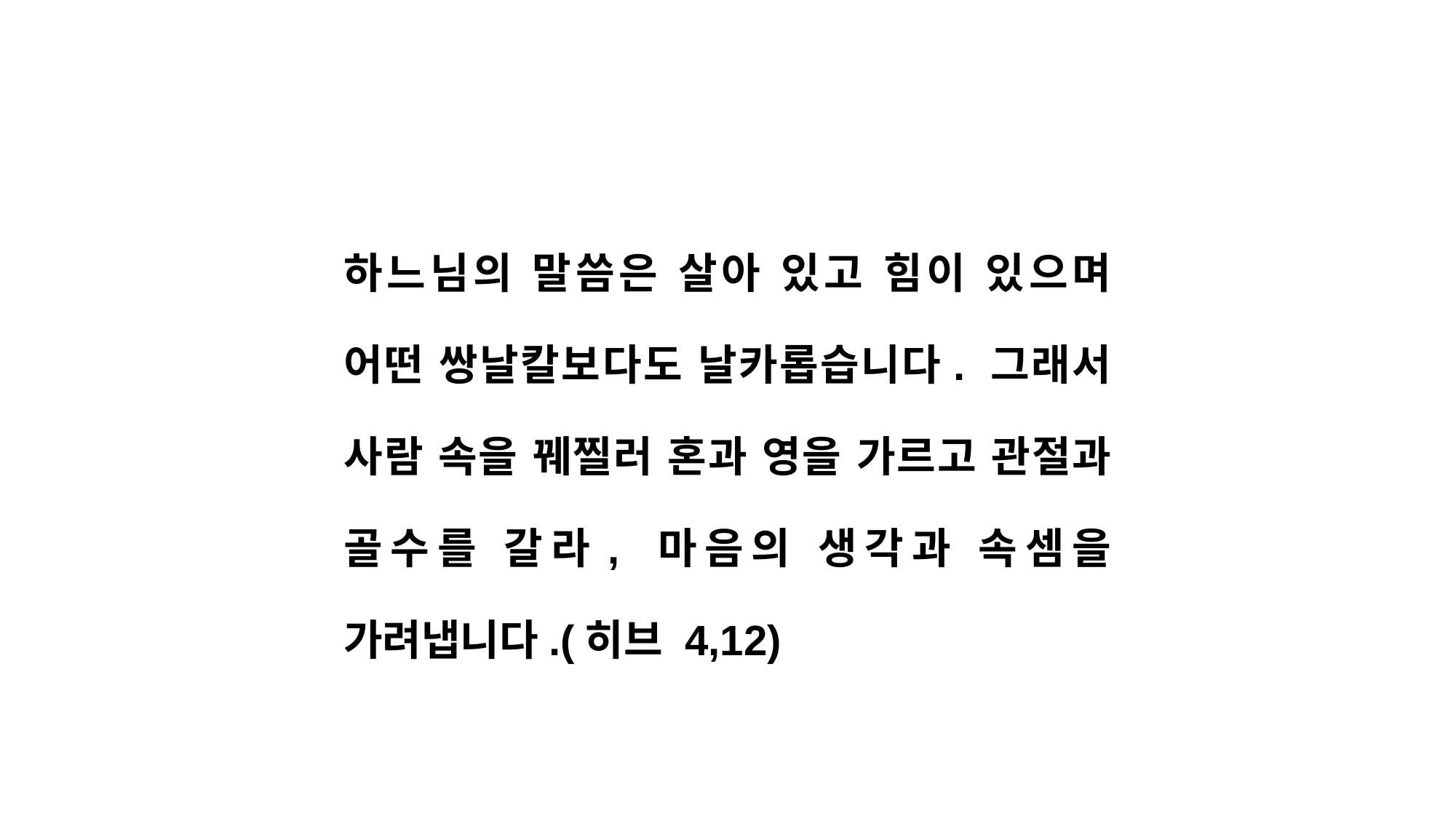

하느님의 말씀은 살아 있고 힘이 있으며 어떤 쌍날칼보다도 날카롭습니다. 그래서 사람 속을 꿰찔러 혼과 영을 가르고 관절과 골수를 갈라, 마음의 생각과 속셈을 가려냅니다.(히브 4,12)